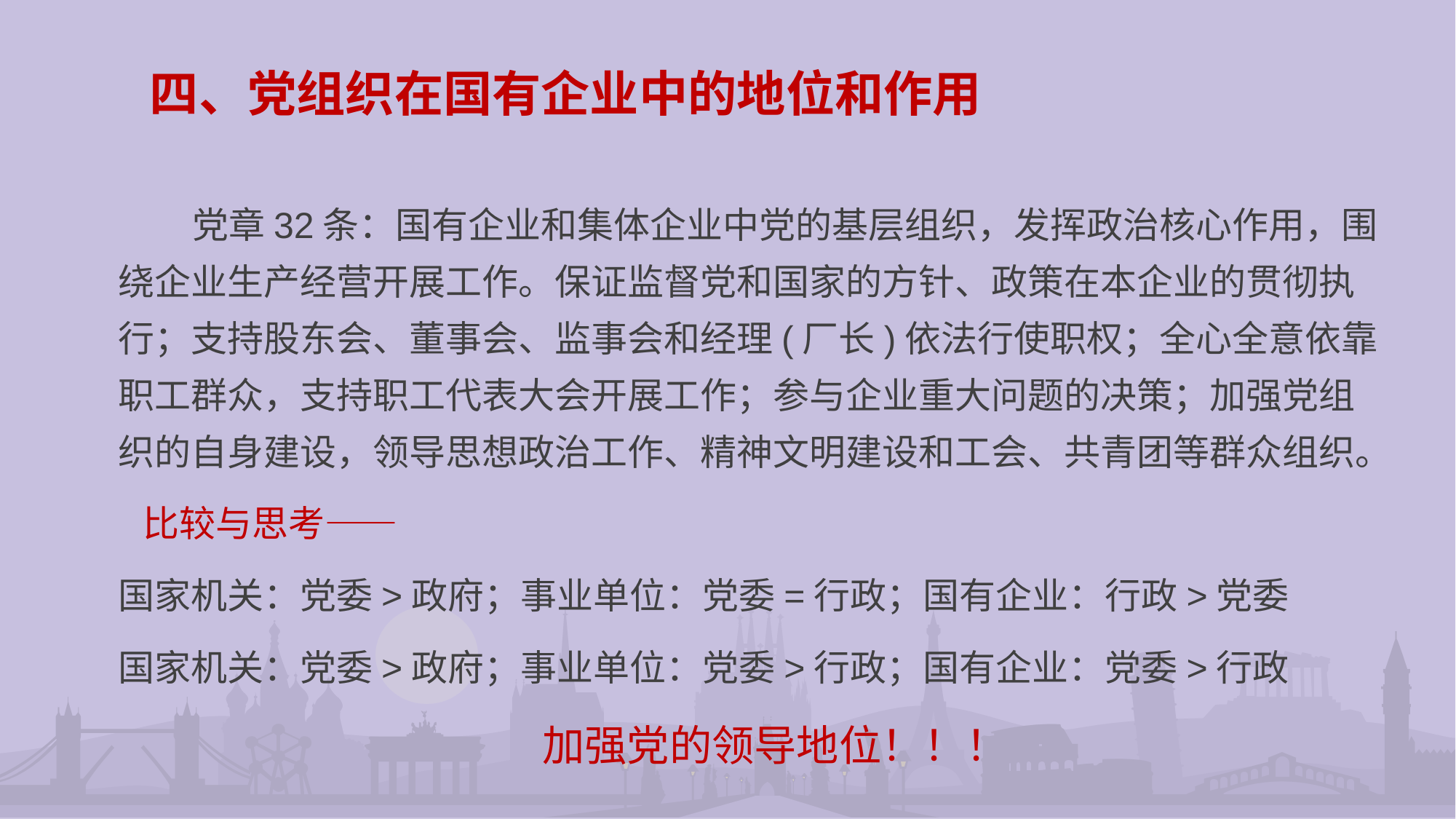

# 四、党组织在国有企业中的地位和作用
        党章32条：国有企业和集体企业中党的基层组织，发挥政治核心作用，围绕企业生产经营开展工作。保证监督党和国家的方针、政策在本企业的贯彻执行；支持股东会、董事会、监事会和经理(厂长)依法行使职权；全心全意依靠职工群众，支持职工代表大会开展工作；参与企业重大问题的决策；加强党组织的自身建设，领导思想政治工作、精神文明建设和工会、共青团等群众组织。
  比较与思考——
国家机关：党委>政府；事业单位：党委=行政；国有企业：行政>党委
国家机关：党委>政府；事业单位：党委>行政；国有企业：党委>行政
    加强党的领导地位！！！